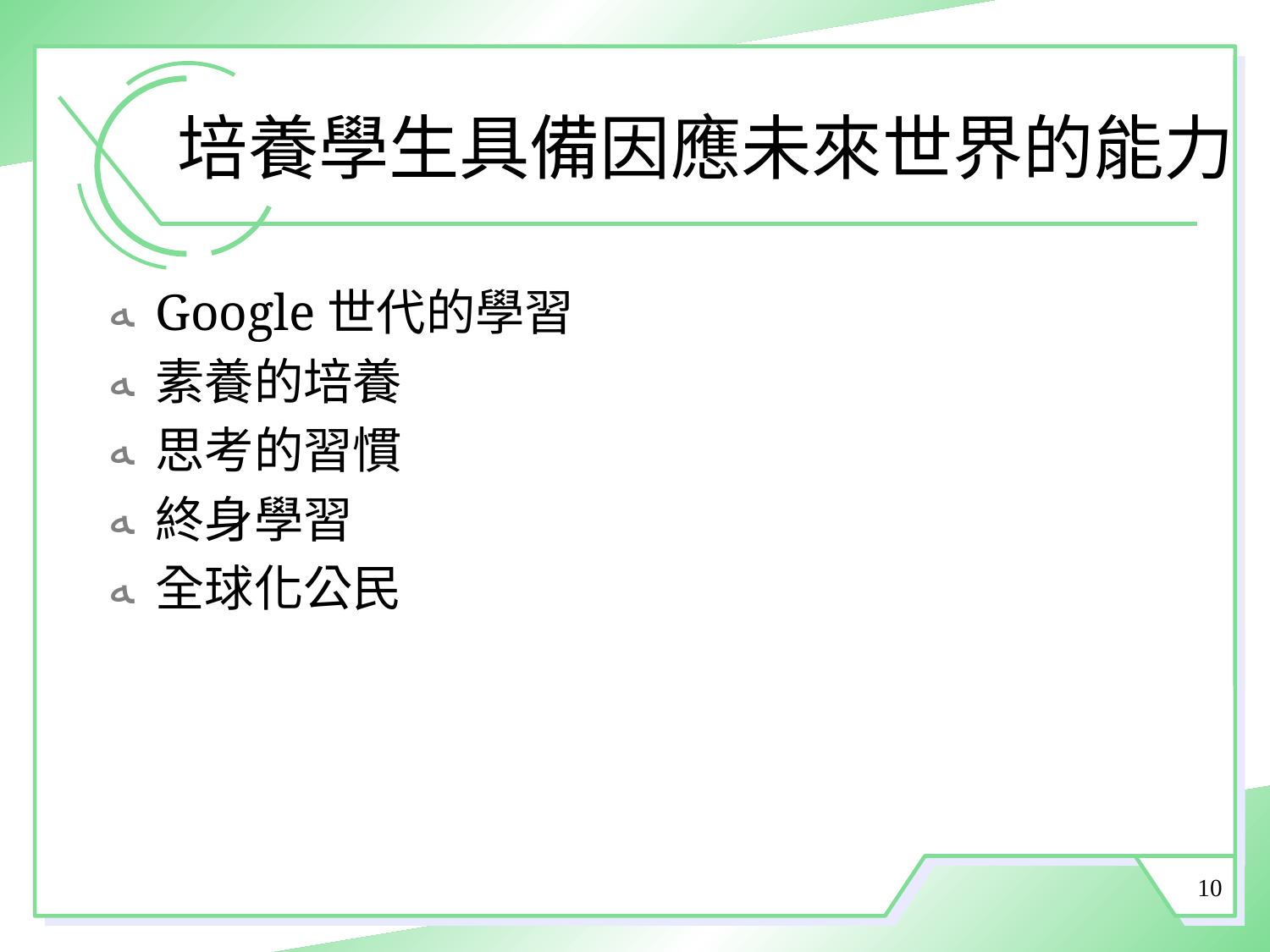

# 培養學生具備因應未來世界的能力
Google世代的學習
素養的培養
思考的習慣
終身學習
全球化公民
10